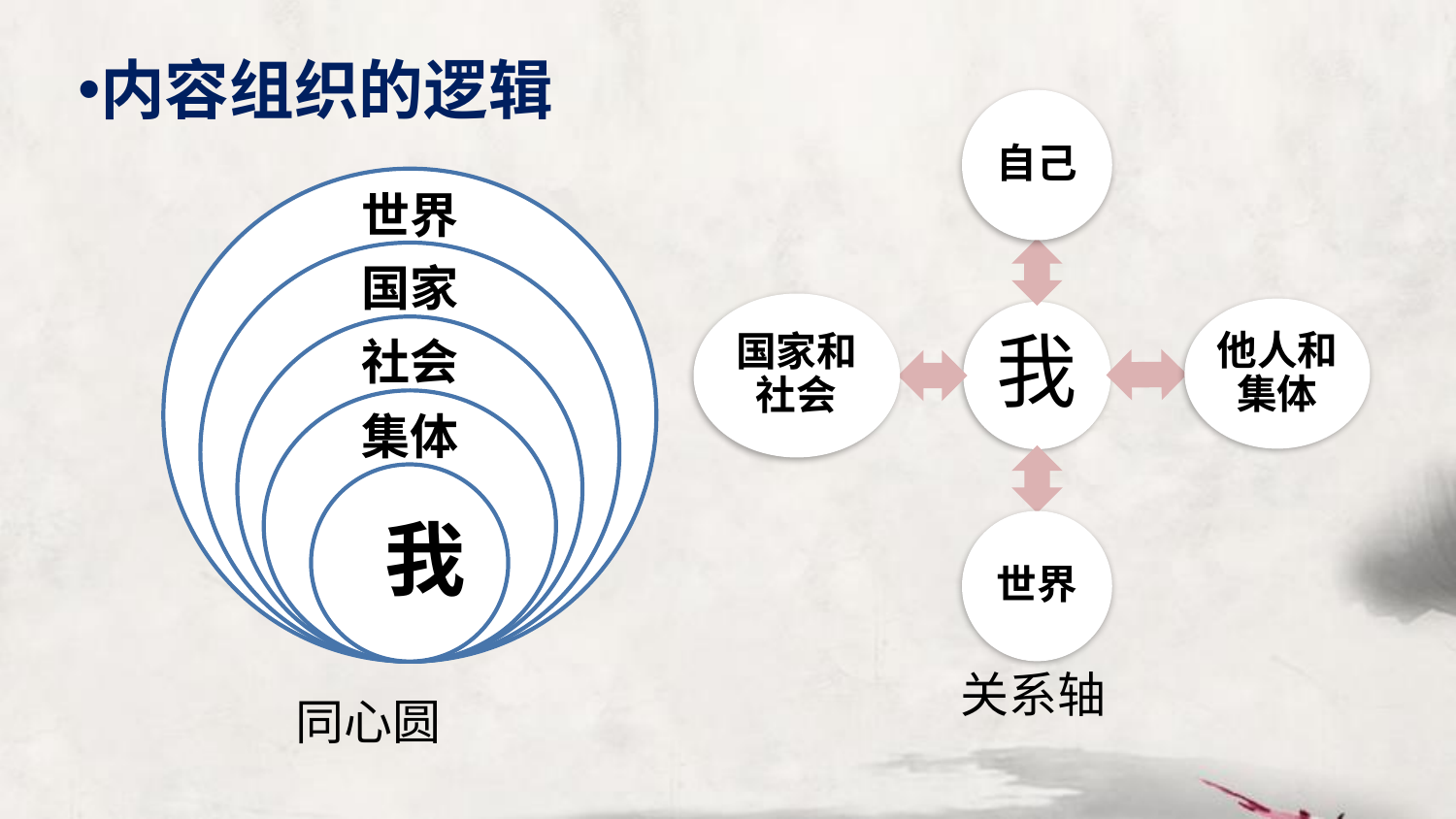

内容组织的逻辑
我

自己

他人和集体

世界

国家和社会
世界
国家
社会
集体
我
关系轴
同心圆